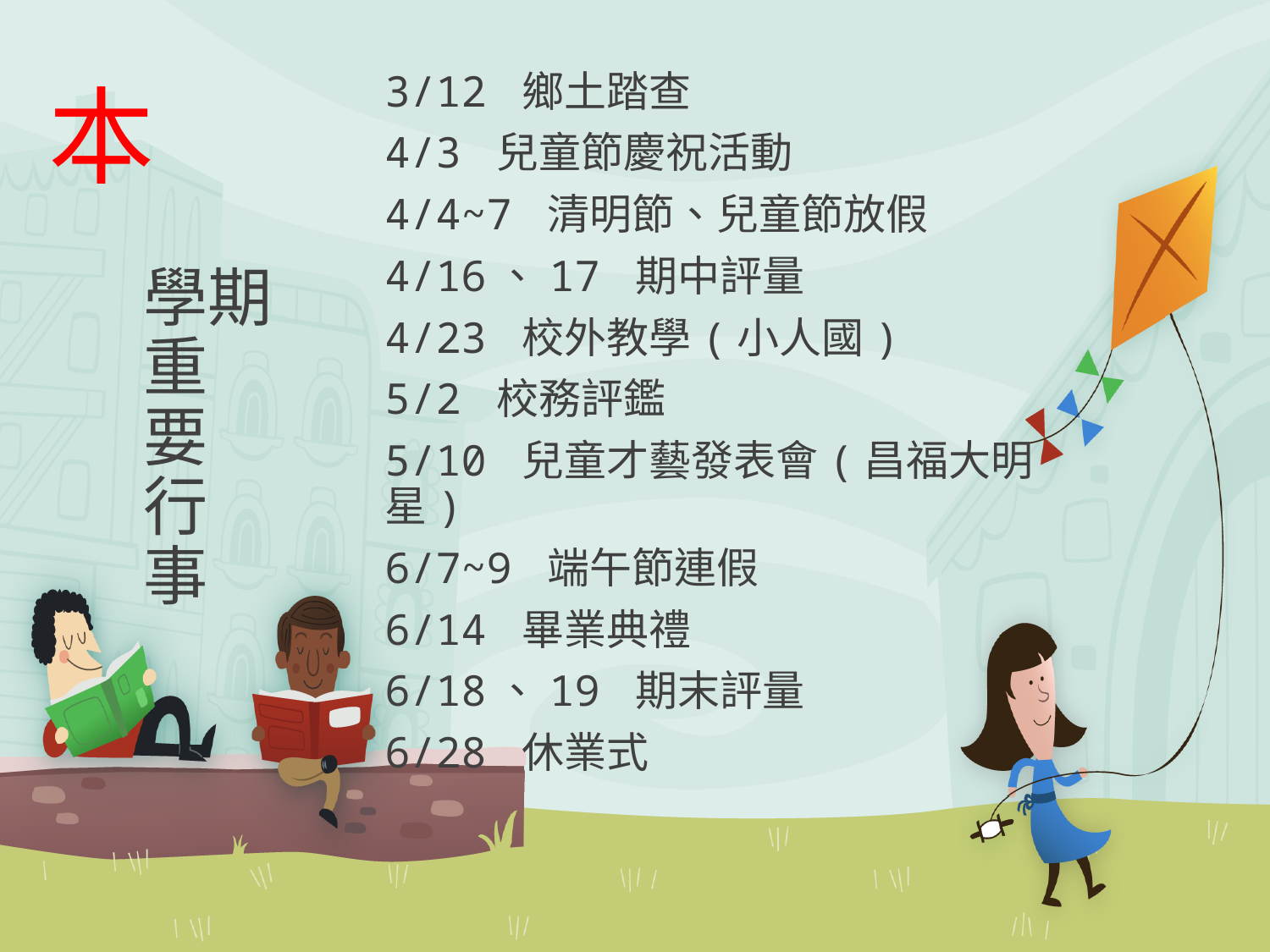

本
3/12 鄉土踏查
4/3 兒童節慶祝活動
4/4~7 清明節、兒童節放假
4/16、17 期中評量
4/23 校外教學(小人國)
5/2 校務評鑑
5/10 兒童才藝發表會(昌福大明星)
6/7~9 端午節連假
6/14 畢業典禮
6/18、19 期末評量
6/28 休業式
# 學期 重 要 行 事